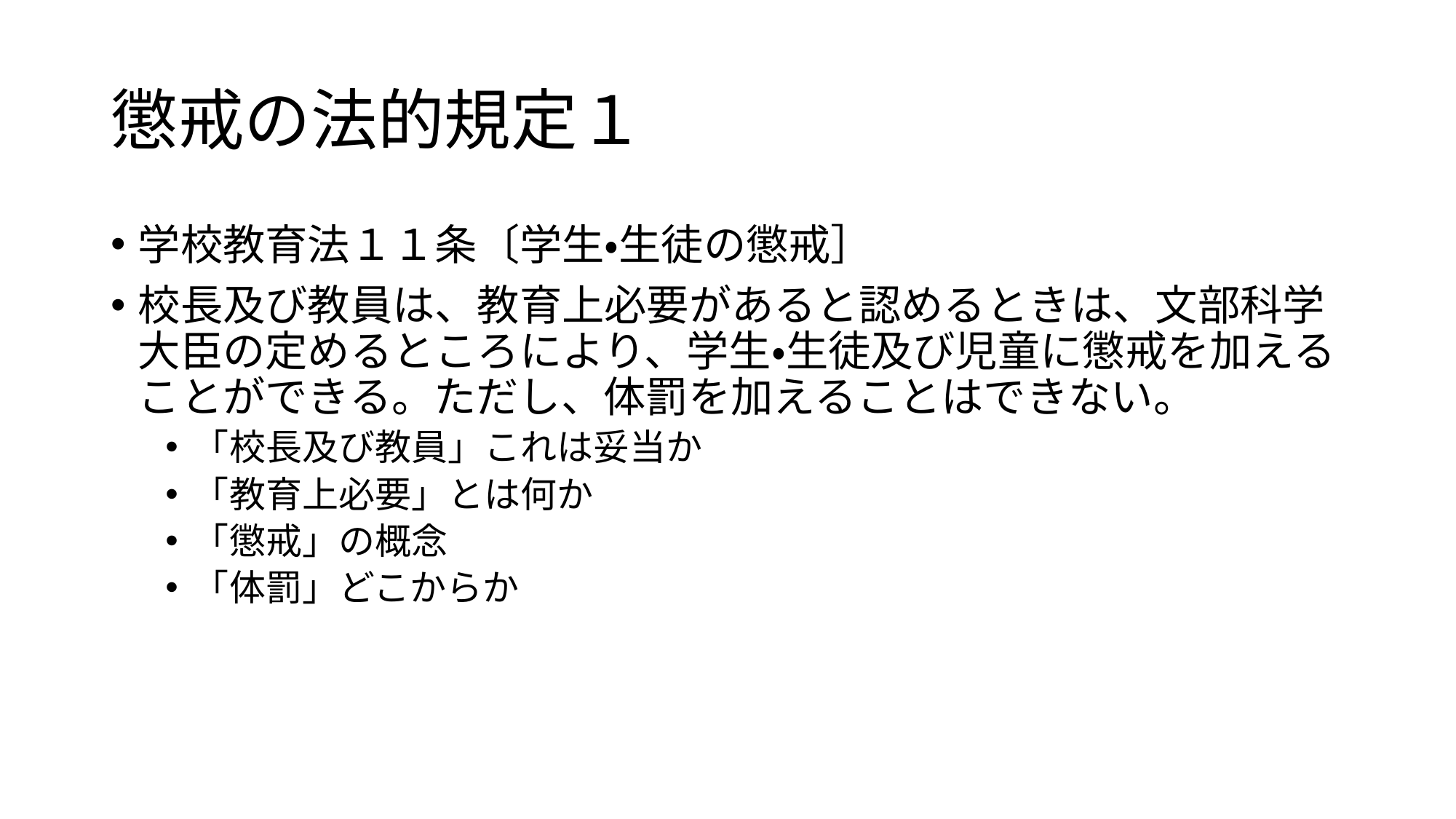

# 懲戒の法的規定１
学校教育法１１条〔学生・生徒の懲戒］
校長及び教員は、教育上必要があると認めるときは、文部科学大臣の定めるところにより、学生・生徒及び児童に懲戒を加えることができる。ただし、体罰を加えることはできない。
「校長及び教員」これは妥当か
「教育上必要」とは何か
「懲戒」の概念
「体罰」どこからか